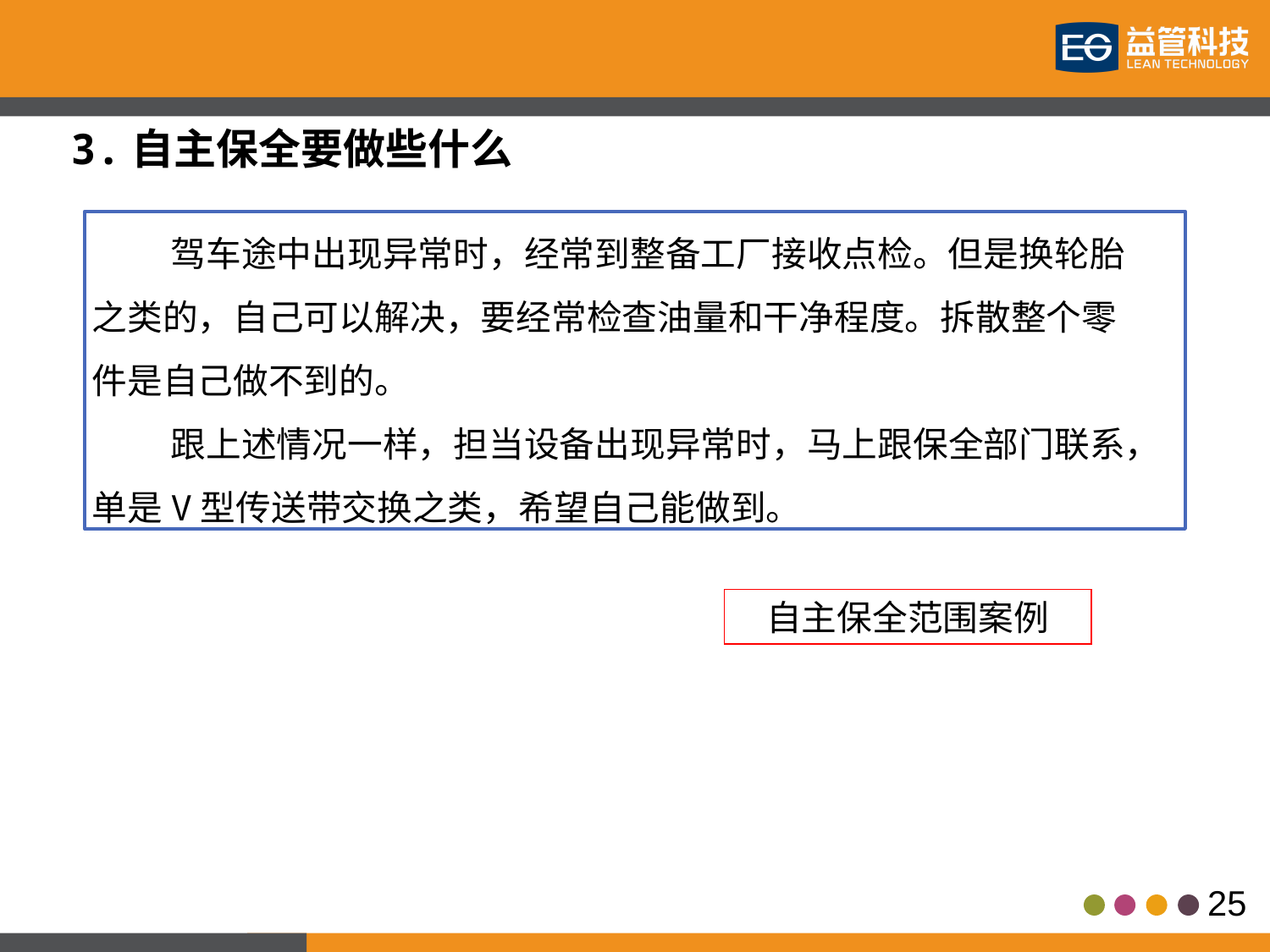

3.自主保全要做些什么
         驾车途中出现异常时，经常到整备工厂接收点检。但是换轮胎之类的，自己可以解决，要经常检查油量和干净程度。拆散整个零件是自己做不到的。
         跟上述情况一样，担当设备出现异常时，马上跟保全部门联系，单是V型传送带交换之类，希望自己能做到。

自主保全范围案例